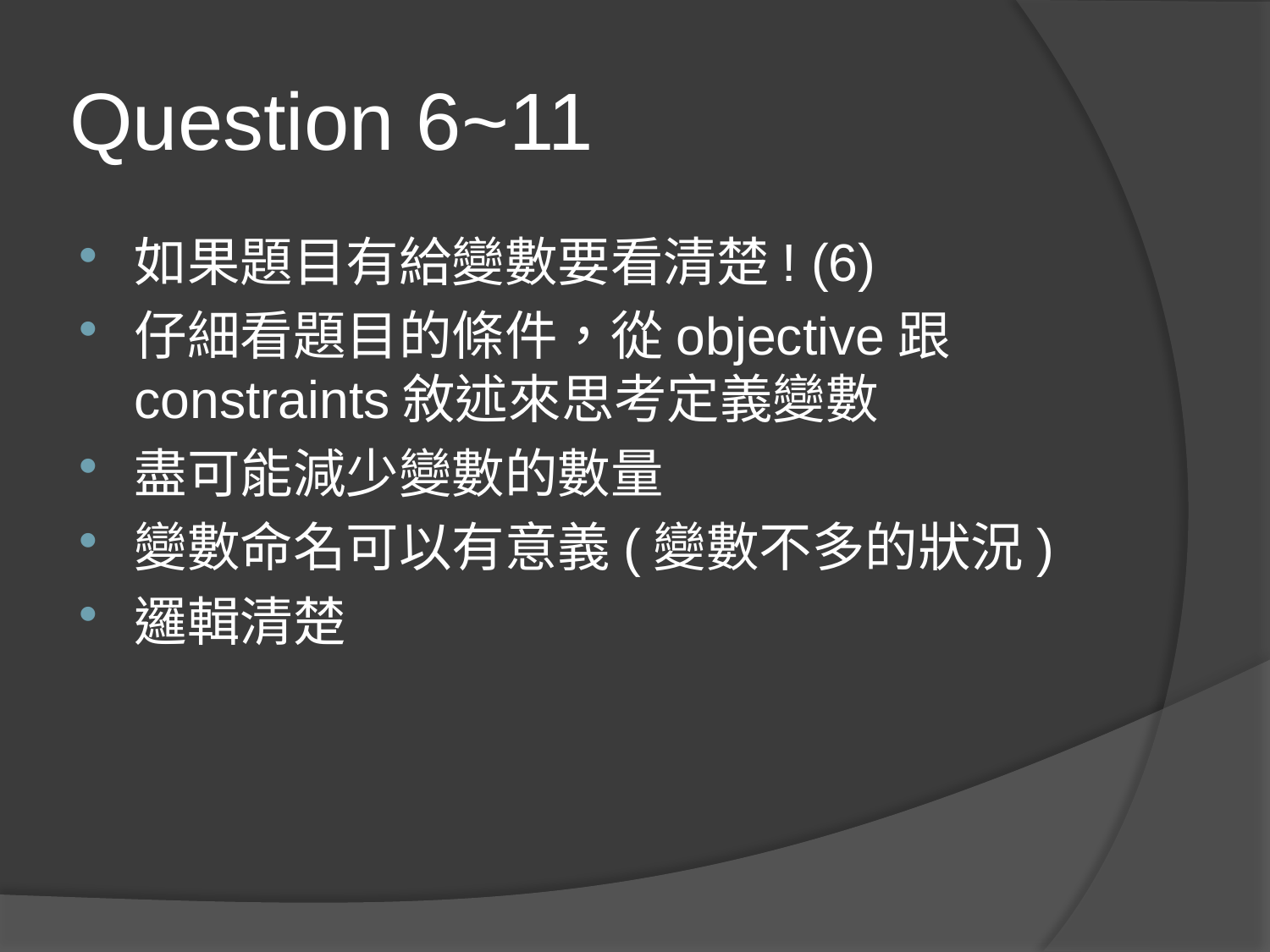

# Question 6~11
如果題目有給變數要看清楚! (6)
仔細看題目的條件，從objective跟constraints敘述來思考定義變數
盡可能減少變數的數量
變數命名可以有意義(變數不多的狀況)
邏輯清楚